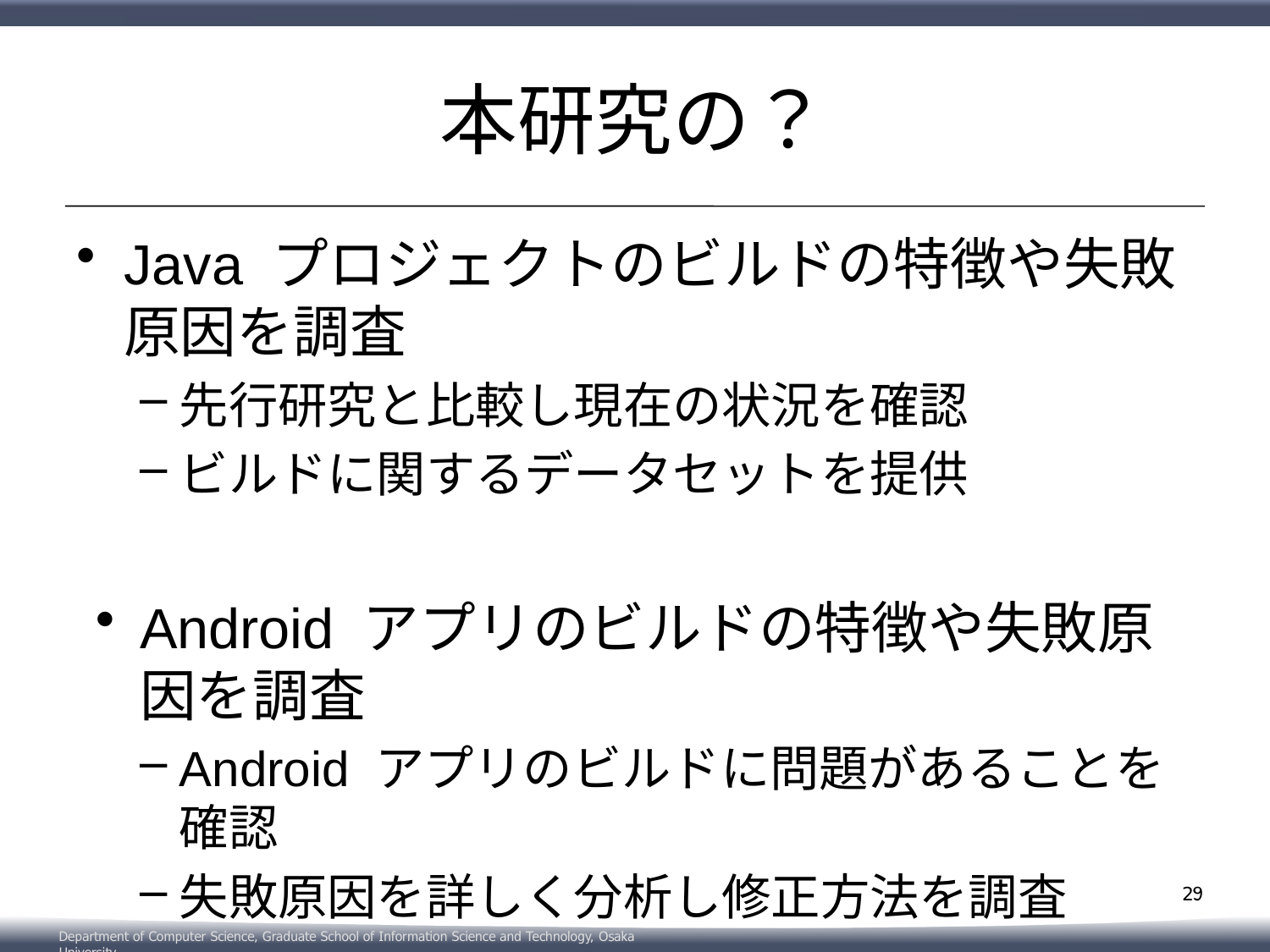

# 本研究の？
Java プロジェクトのビルドの特徴や失敗原因を調査
先行研究と比較し現在の状況を確認
ビルドに関するデータセットを提供

Android アプリのビルドの特徴や失敗原因を調査
Android アプリのビルドに問題があることを確認
失敗原因を詳しく分析し修正方法を調査

ビルドの改善に貢献

29